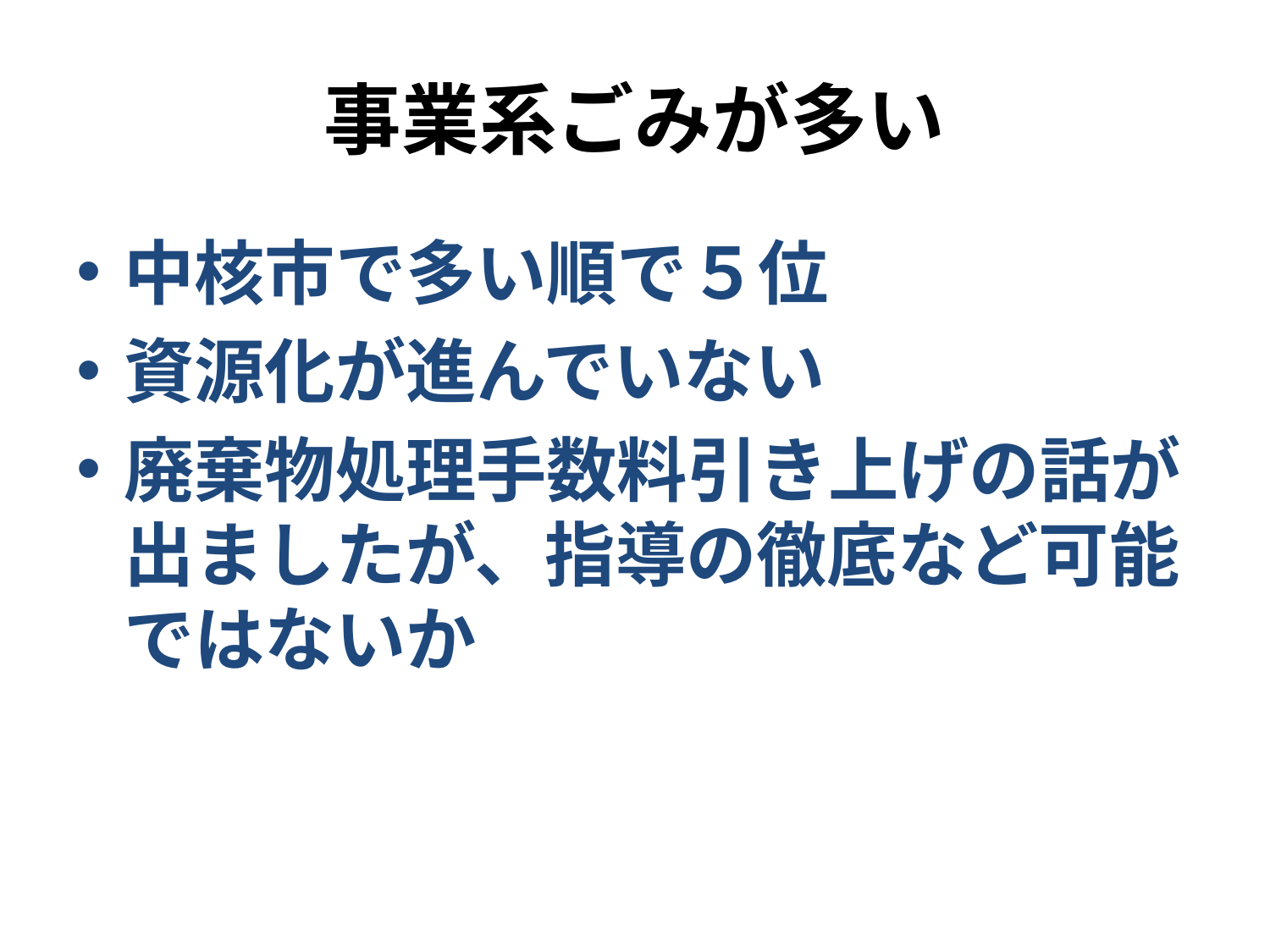

# 事業系ごみが多い
中核市で多い順で５位
資源化が進んでいない
廃棄物処理手数料引き上げの話が出ましたが、指導の徹底など可能ではないか